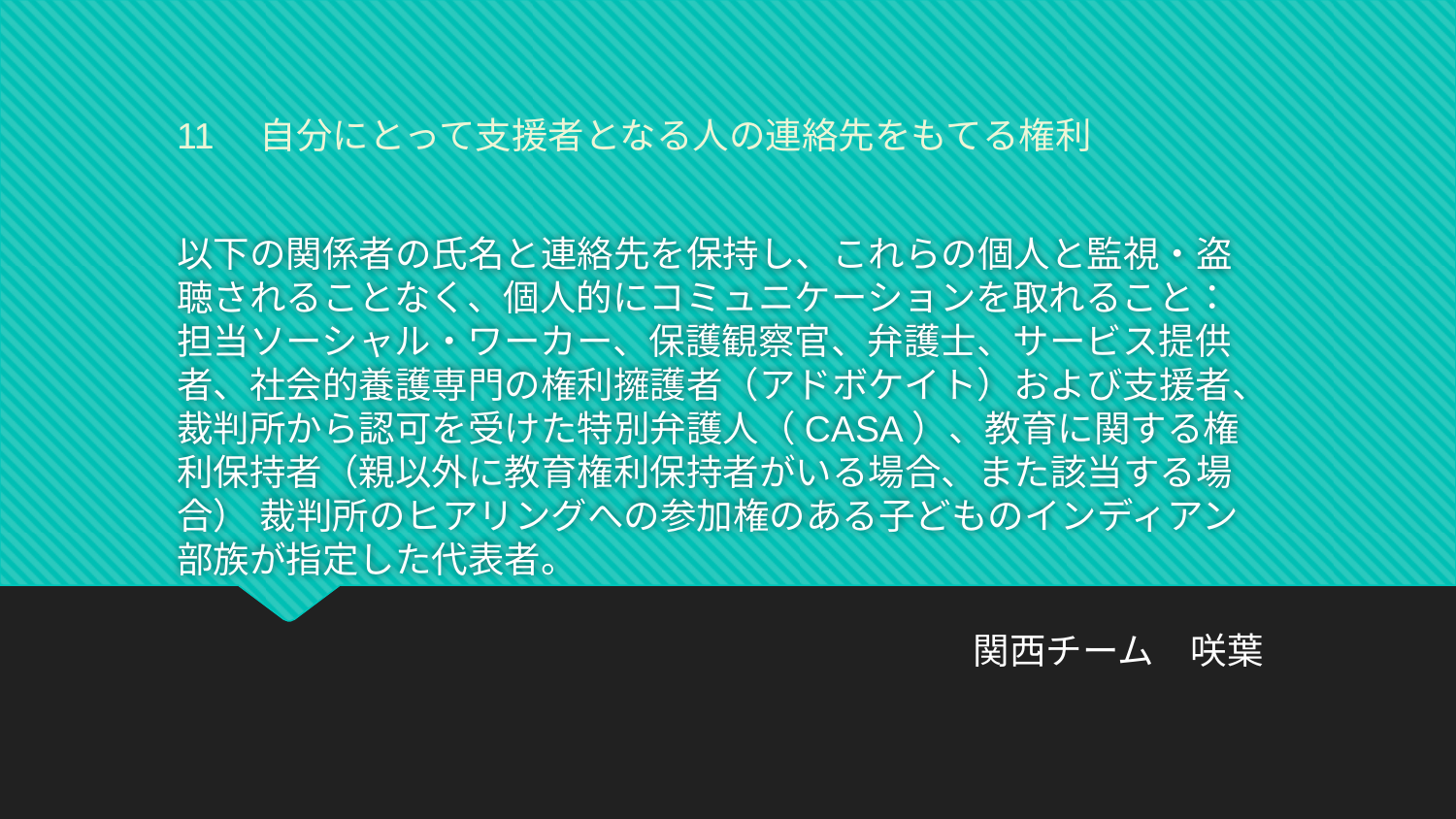

11　自分にとって支援者となる人の連絡先をもてる権利
# 以下の関係者の氏名と連絡先を保持し、これらの個人と監視・盗聴されることなく、個人的にコミュニケーションを取れること：担当ソーシャル・ワーカー、保護観察官、弁護士、サービス提供者、社会的養護専門の権利擁護者（アドボケイト）および支援者、裁判所から認可を受けた特別弁護人（CASA）、教育に関する権利保持者（親以外に教育権利保持者がいる場合、また該当する場合） 裁判所のヒアリングへの参加権のある子どものインディアン部族が指定した代表者。
関西チーム　咲葉